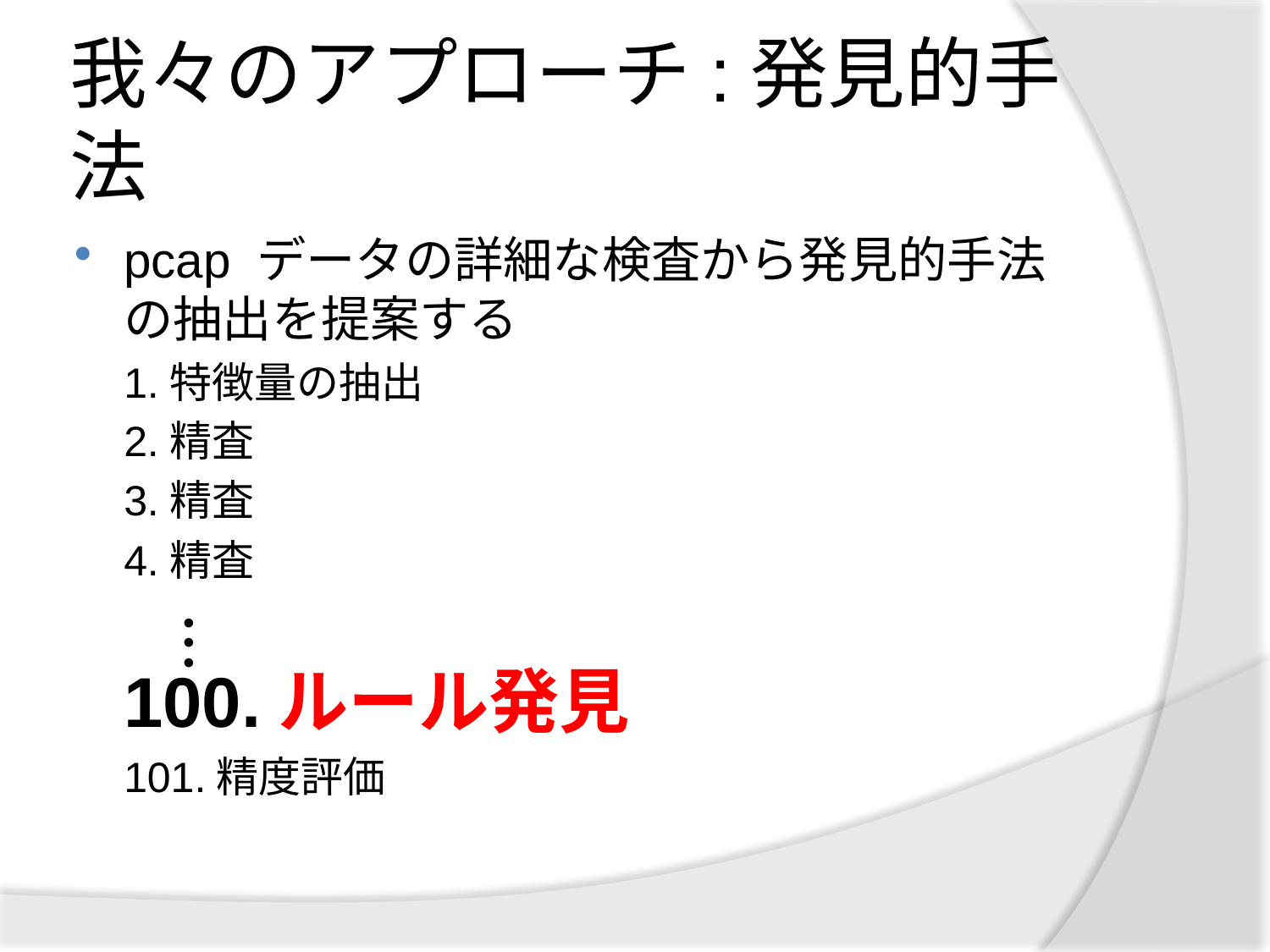

# 我々のアプローチ:発見的手法
pcap データの詳細な検査から発見的手法の抽出を提案する
	1.特徴量の抽出
	2.精査
	3.精査
	4.精査

	100.ルール発見
	101.精度評価

・
・
・